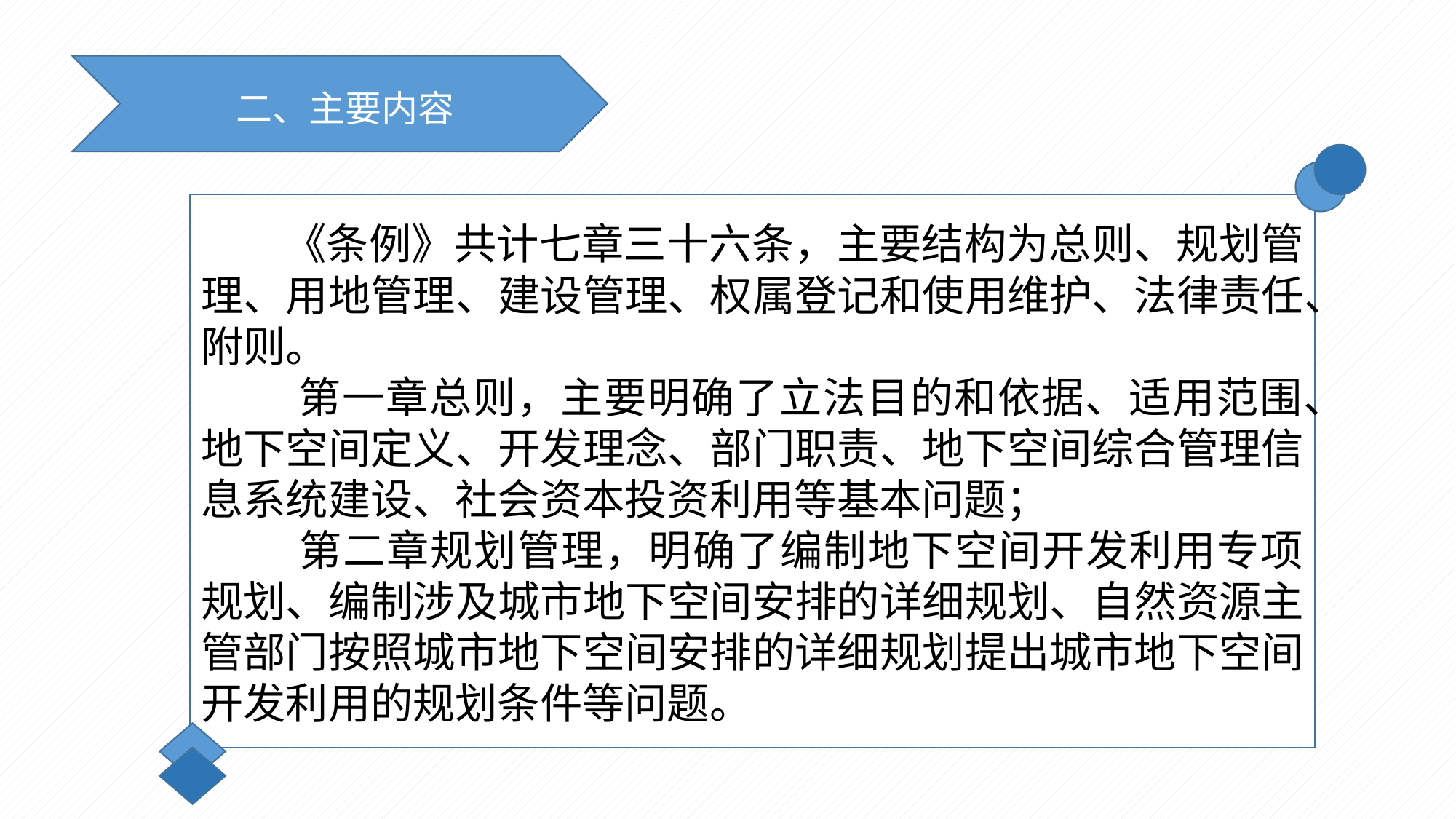

二、主要内容

       《条例》共计七章三十六条，主要结构为总则、规划管理、用地管理、建设管理、权属登记和使用维护、法律责任、附则。
        第一章总则，主要明确了立法目的和依据、适用范围、地下空间定义、开发理念、部门职责、地下空间综合管理信息系统建设、社会资本投资利用等基本问题；
        第二章规划管理，明确了编制地下空间开发利用专项规划、编制涉及城市地下空间安排的详细规划、自然资源主管部门按照城市地下空间安排的详细规划提出城市地下空间开发利用的规划条件等问题。